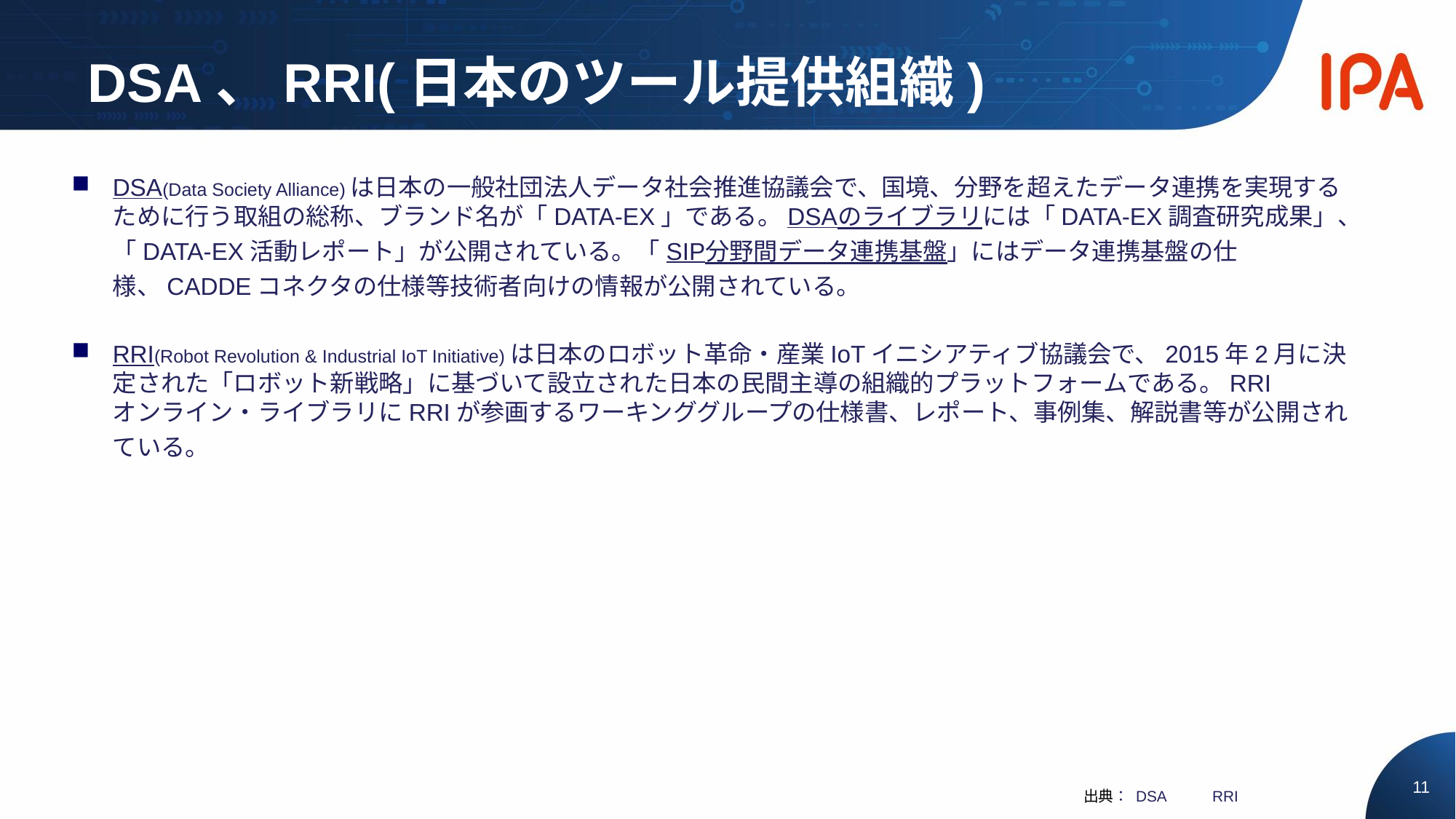

# DSA、RRI(日本のツール提供組織)

DSA(Data Society Alliance)は日本の一般社団法人データ社会推進協議会で、国境、分野を超えたデータ連携を実現するために行う取組の総称、ブランド名が「DATA-EX」である。DSAのライブラリには「DATA-EX調査研究成果」、「DATA-EX活動レポート」が公開されている。「SIP分野間データ連携基盤」にはデータ連携基盤の仕様、CADDEコネクタの仕様等技術者向けの情報が公開されている。

RRI(Robot Revolution & Industrial IoT Initiative)は日本のロボット革命・産業IoTイニシアティブ協議会で、2015年2月に決定された「ロボット新戦略」に基づいて設立された日本の民間主導の組織的プラットフォームである。RRIオンライン・ライブラリにRRIが参画するワーキンググループの仕様書、レポート、事例集、解説書等が公開されている。
11
出典： DSA
 RRI